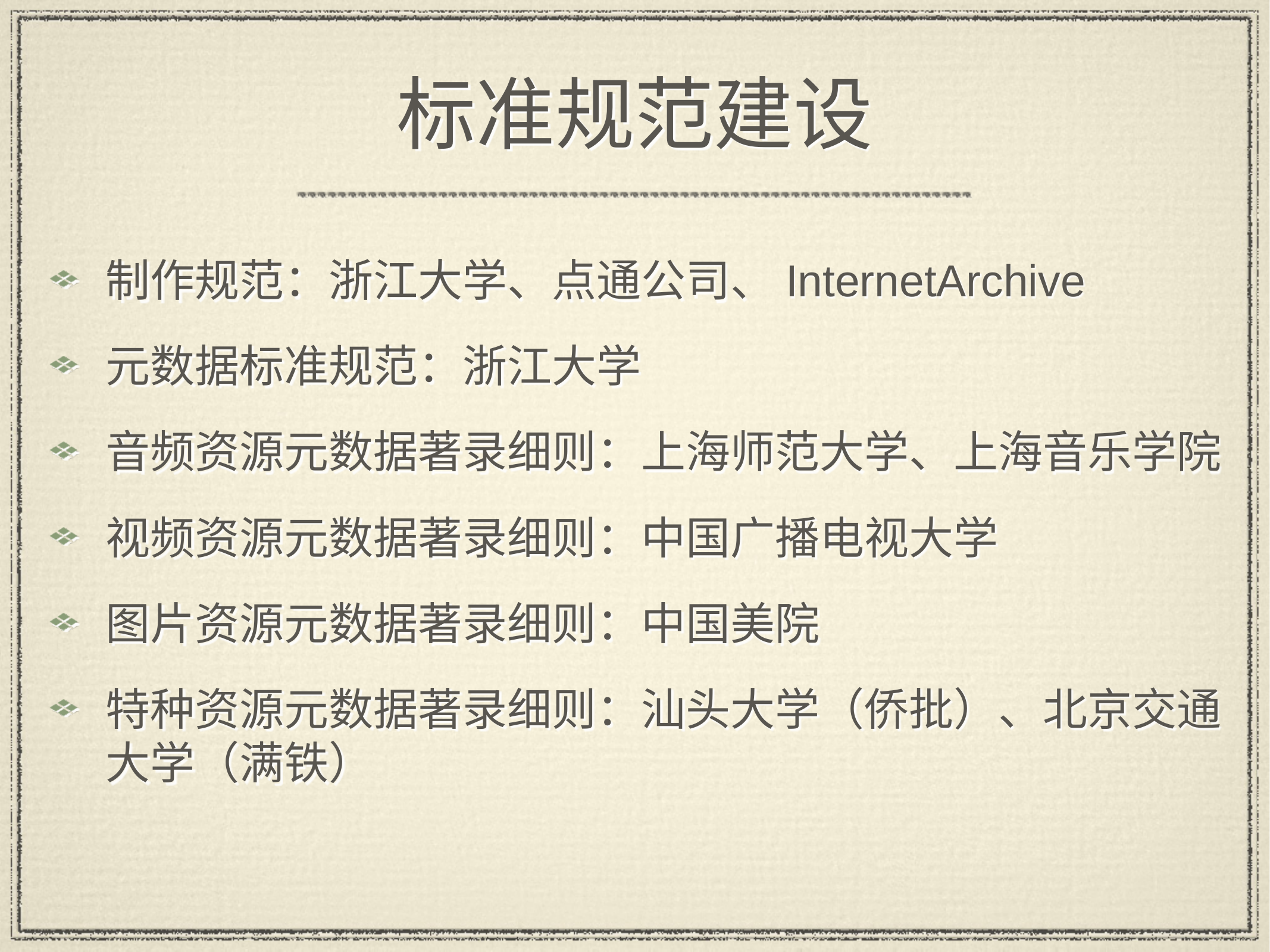

# 标准规范建设
制作规范：浙江大学、点通公司、InternetArchive
元数据标准规范：浙江大学
音频资源元数据著录细则：上海师范大学、上海音乐学院
视频资源元数据著录细则：中国广播电视大学
图片资源元数据著录细则：中国美院
特种资源元数据著录细则：汕头大学（侨批）、北京交通大学（满铁）